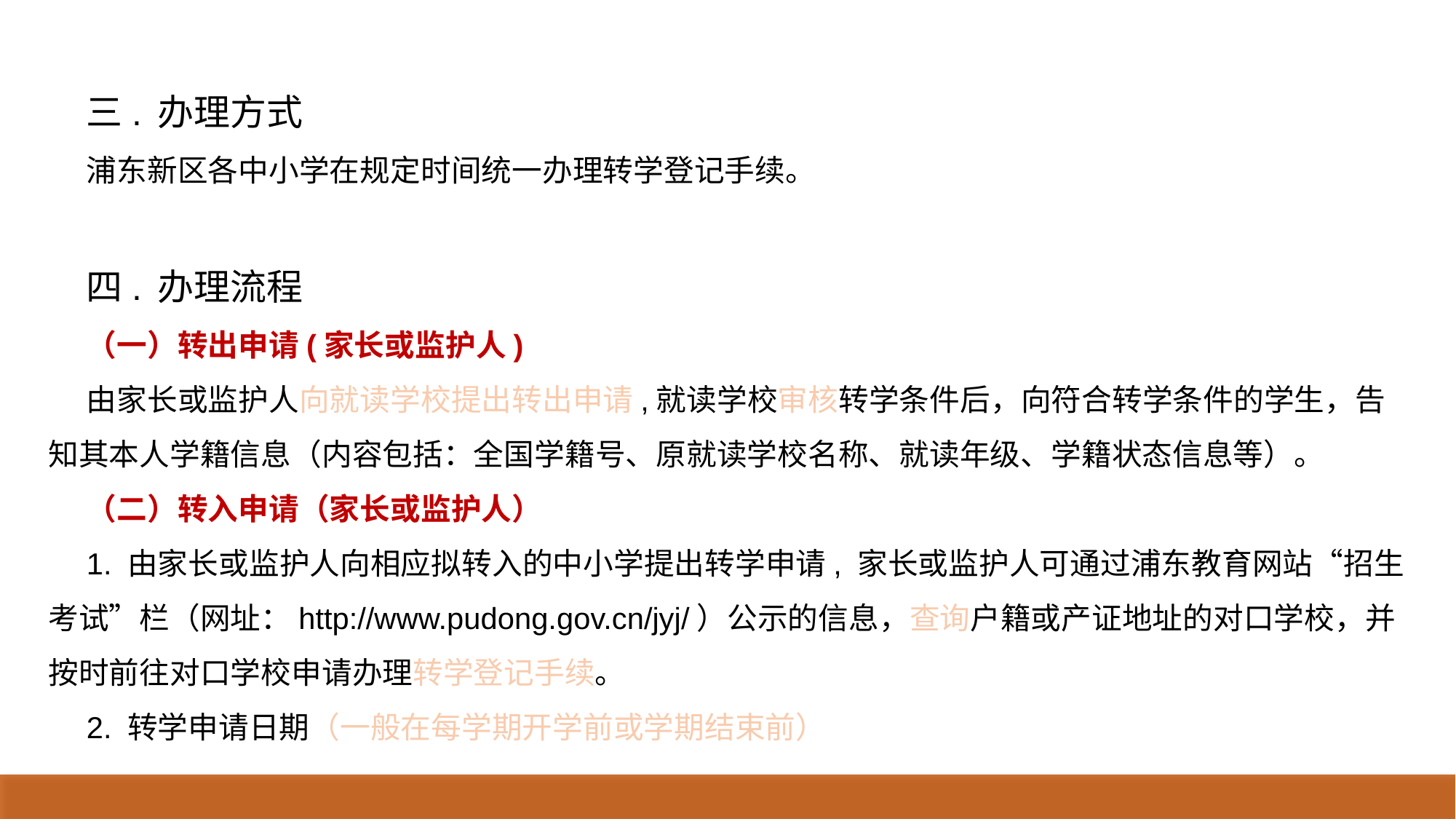

三.	办理方式
浦东新区各中小学在规定时间统一办理转学登记手续。

四.	办理流程
（一）转出申请(家长或监护人)
由家长或监护人向就读学校提出转出申请,就读学校审核转学条件后，向符合转学条件的学生，告知其本人学籍信息（内容包括：全国学籍号、原就读学校名称、就读年级、学籍状态信息等）。
（二）转入申请（家长或监护人）
1. 由家长或监护人向相应拟转入的中小学提出转学申请, 家长或监护人可通过浦东教育网站“招生考试”栏（网址：http://www.pudong.gov.cn/jyj/）公示的信息，查询户籍或产证地址的对口学校，并按时前往对口学校申请办理转学登记手续。
2. 转学申请日期（一般在每学期开学前或学期结束前）